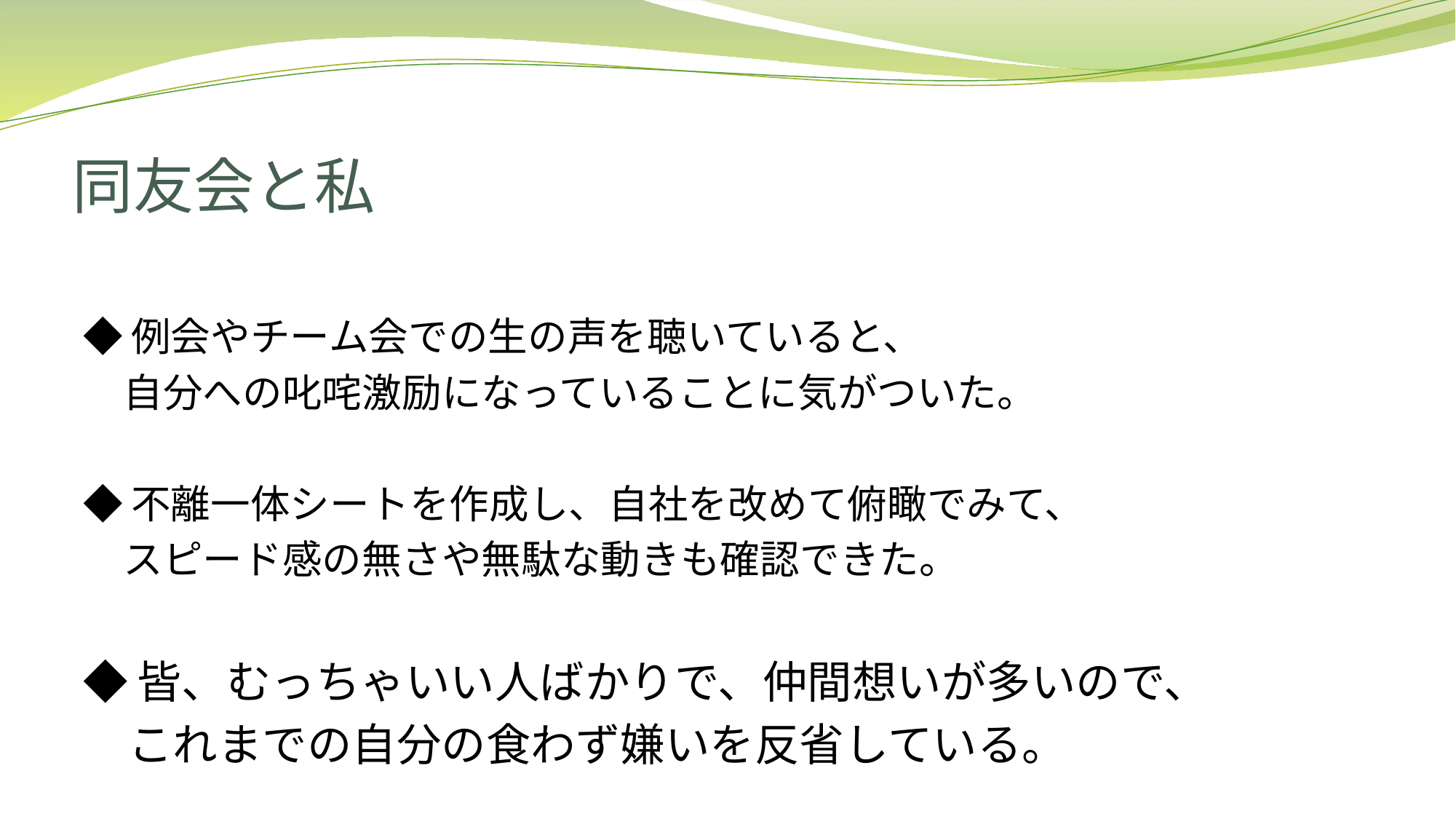

# 同友会と私

◆例会やチーム会での生の声を聴いていると、
　自分への叱咤激励になっていることに気がついた。

◆不離一体シートを作成し、自社を改めて俯瞰でみて、
　スピード感の無さや無駄な動きも確認できた。

◆皆、むっちゃいい人ばかりで、仲間想いが多いので、
　これまでの自分の食わず嫌いを反省している。